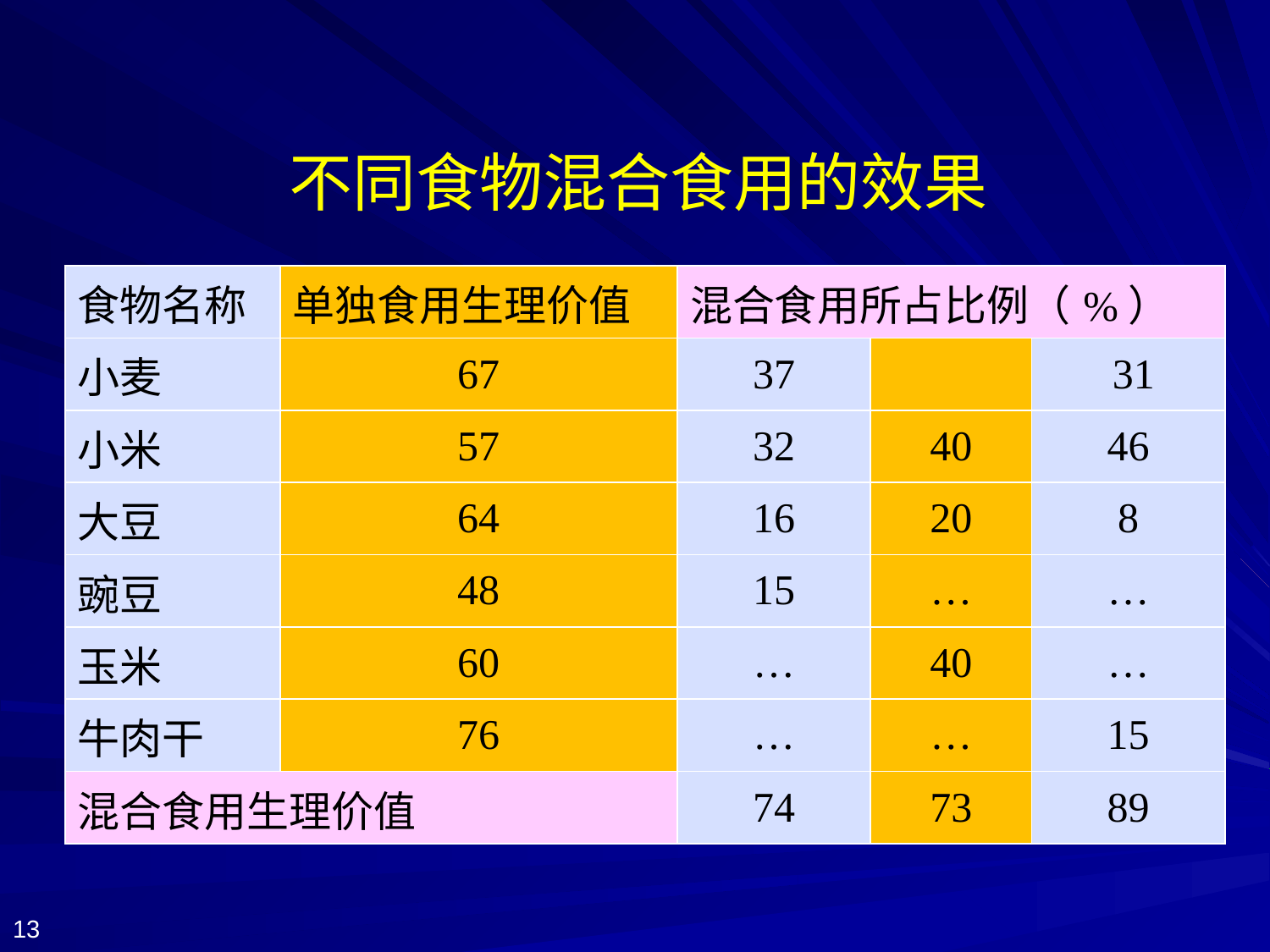

不同食物混合食用的效果
| 食物名称 | 单独食用生理价值 | 混合食用所占比例（%） |  |  |
| --- | --- | --- | --- | --- |
| 小麦 | 67 | 37 |  | 31 |
| 小米 | 57 | 32 | 40 | 46 |
| 大豆 | 64 | 16 | 20 | 8 |
| 豌豆 | 48 | 15 | … | … |
| 玉米 | 60 | … | 40 | … |
| 牛肉干 | 76 | … | … | 15 |
| 混合食用生理价值 |  | 74 | 73 | 89 |
13